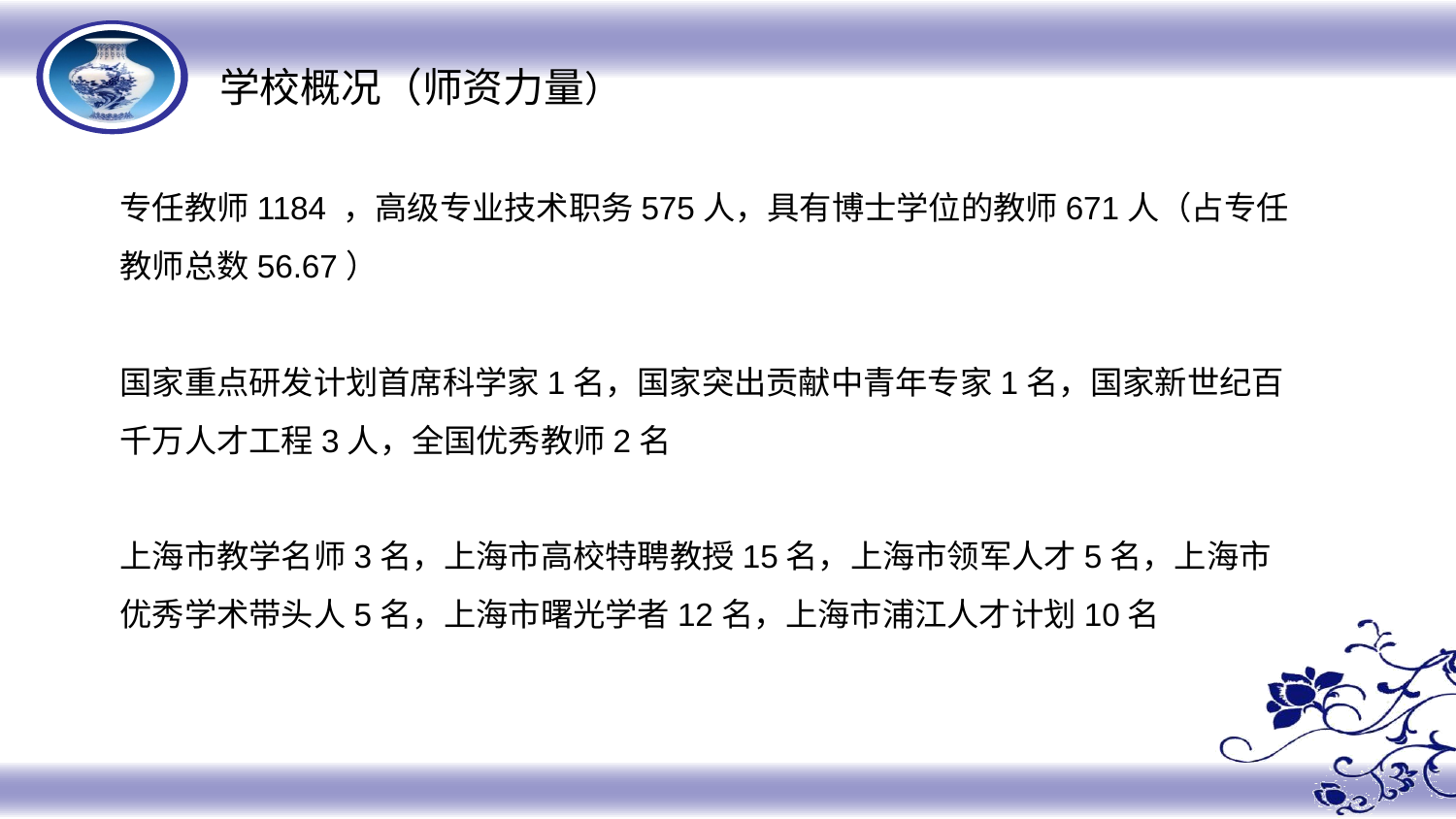

学校概况（师资力量）
专任教师1184 ，高级专业技术职务575人，具有博士学位的教师671人（占专任教师总数56.67）

国家重点研发计划首席科学家1名，国家突出贡献中青年专家1名，国家新世纪百千万人才工程3人，全国优秀教师2名

上海市教学名师3名，上海市高校特聘教授15名，上海市领军人才5名，上海市优秀学术带头人5名，上海市曙光学者12名，上海市浦江人才计划10名